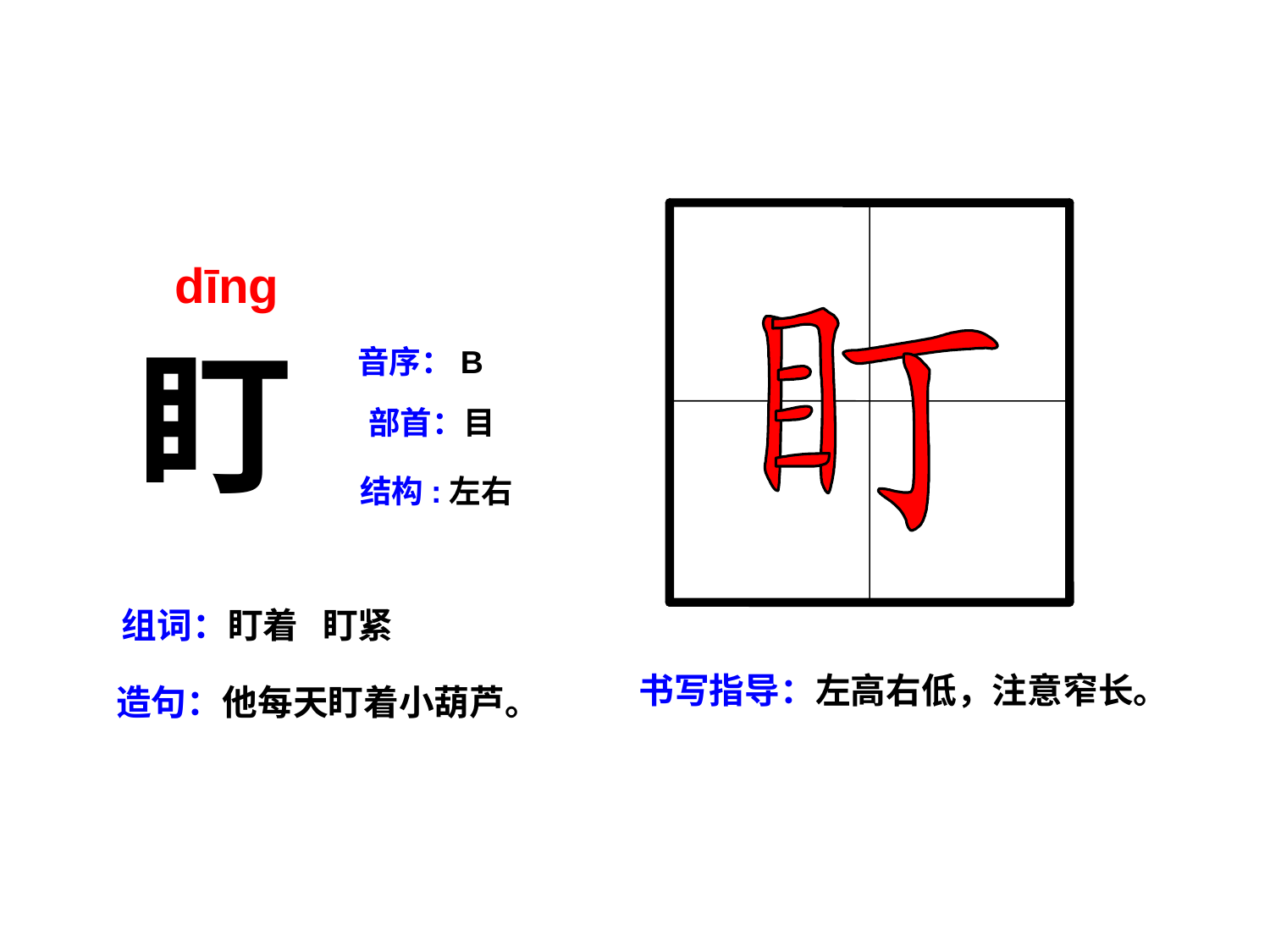

dīng

盯

音序：B

部首：目

结构:左右
组词：盯着   盯紧
书写指导：左高右低，注意窄长。
造句：他每天盯着小葫芦。